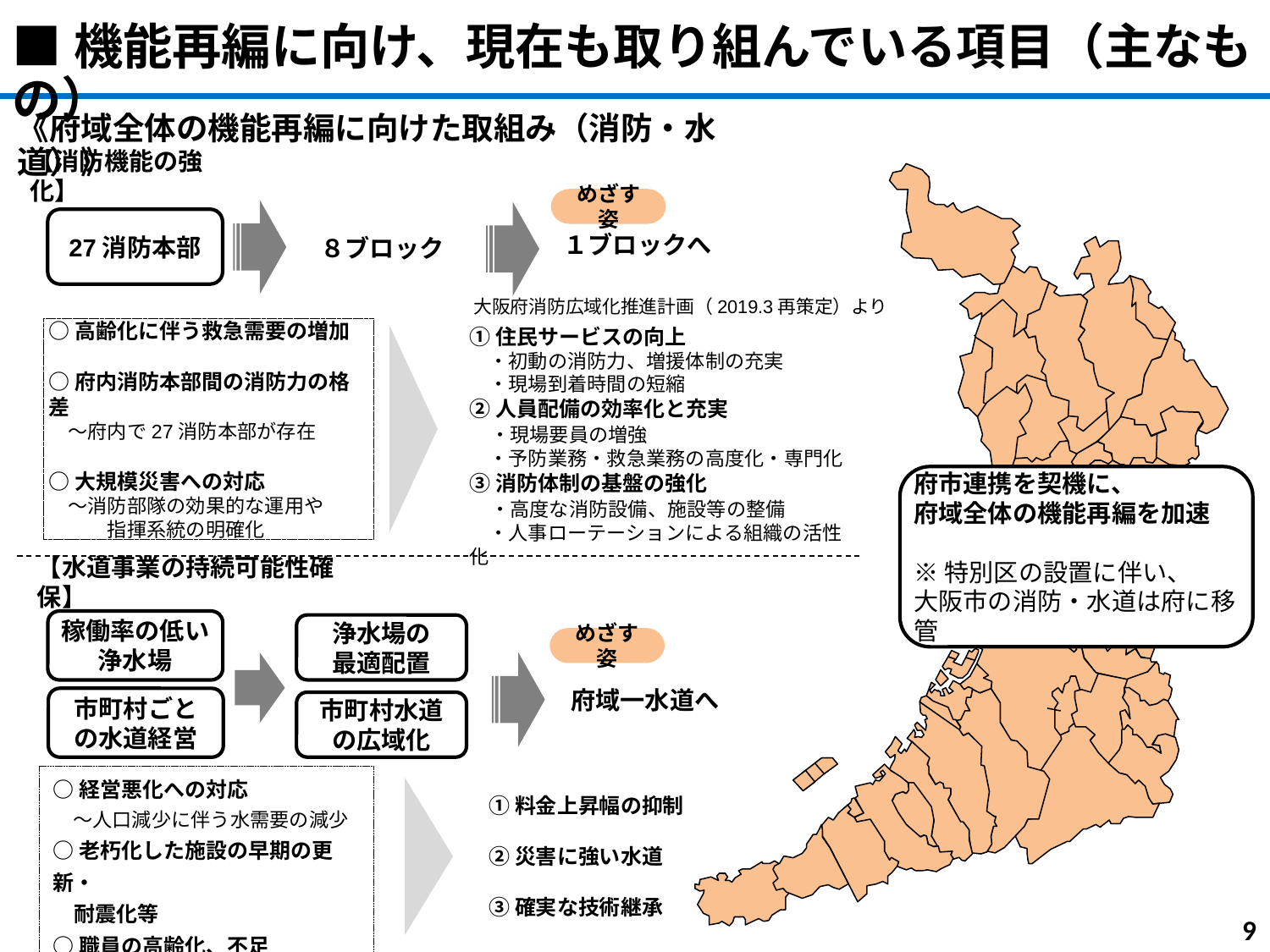

■機能再編に向け、現在も取り組んでいる項目（主なもの）
《府域全体の機能再編に向けた取組み（消防・水道）》
【消防機能の強化】

めざす姿

１ブロックへ
27消防本部
８ブロック
大阪府消防広域化推進計画（2019.3再策定）より
①住民サービスの向上
　・初動の消防力、増援体制の充実
　・現場到着時間の短縮
②人員配備の効率化と充実
　・現場要員の増強
　・予防業務・救急業務の高度化・専門化
③消防体制の基盤の強化
　・高度な消防設備、施設等の整備
　・人事ローテーションによる組織の活性化
○高齢化に伴う救急需要の増加

○府内消防本部間の消防力の格差
　～府内で27消防本部が存在

○大規模災害への対応
　～消防部隊の効果的な運用や
　　　指揮系統の明確化

府市連携を契機に、
府域全体の機能再編を加速

※特別区の設置に伴い、
大阪市の消防・水道は府に移管
【水道事業の持続可能性確保】
稼働率の低い浄水場
浄水場の
最適配置
めざす姿

府域一水道へ
市町村ごとの水道経営
市町村水道の広域化
○経営悪化への対応
　～人口減少に伴う水需要の減少
○老朽化した施設の早期の更新・
　耐震化等
○職員の高齢化、不足
①料金上昇幅の抑制

②災害に強い水道

③確実な技術継承

9